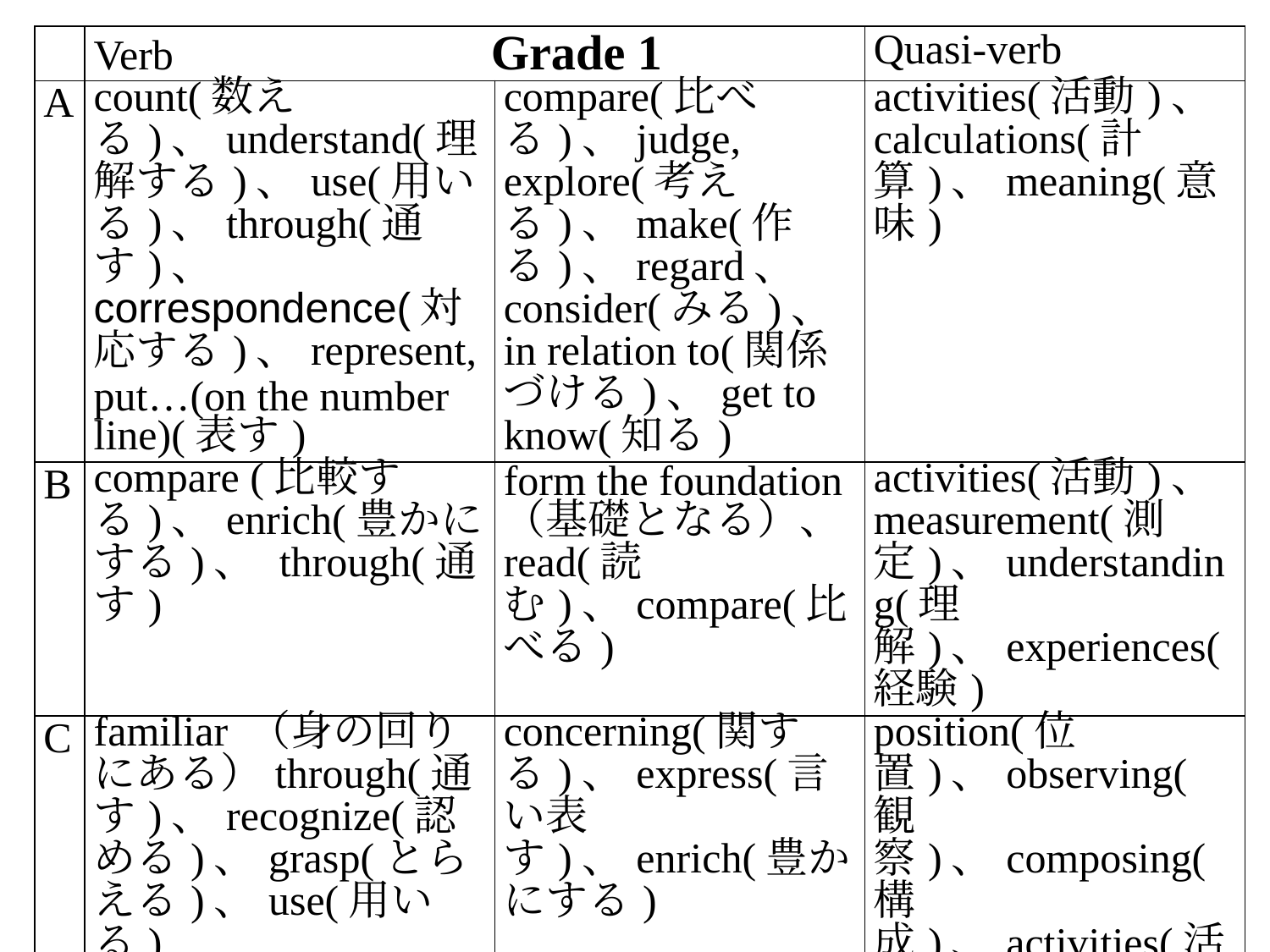

|  | Verb Grade 1 |  | Quasi-verb |
| --- | --- | --- | --- |
| A | count(数える)、understand(理解する)、use(用いる)、through(通す)、 correspondence(対応する)、represent, put…(on the number line)(表す) | compare(比べる)、judge, explore(考える)、make(作る)、regard、 consider(みる)、in relation to(関係づける)、get to know(知る) | activities(活動)、 calculations(計算)、meaning(意味) |
| B | compare (比較する)、enrich(豊かにする)、 through(通す) | form the foundation （基礎となる）、read(読む)、compare(比べる) | activities(活動)、measurement(測定)、understanding(理解)、experiences(経験) |
| C | familiar （身の回りにある）through(通す)、recognize(認める)、grasp(とらえる)、use(用いる) | concerning(関する)、express(言い表す)、enrich(豊かにする) | position(位置)、observing(観察)、composing(構成)、activities(活動)、understanding(理解)、experiences(経験) |
| D | use(用いる)、represent(表す) | interpret(読み取る) |  |